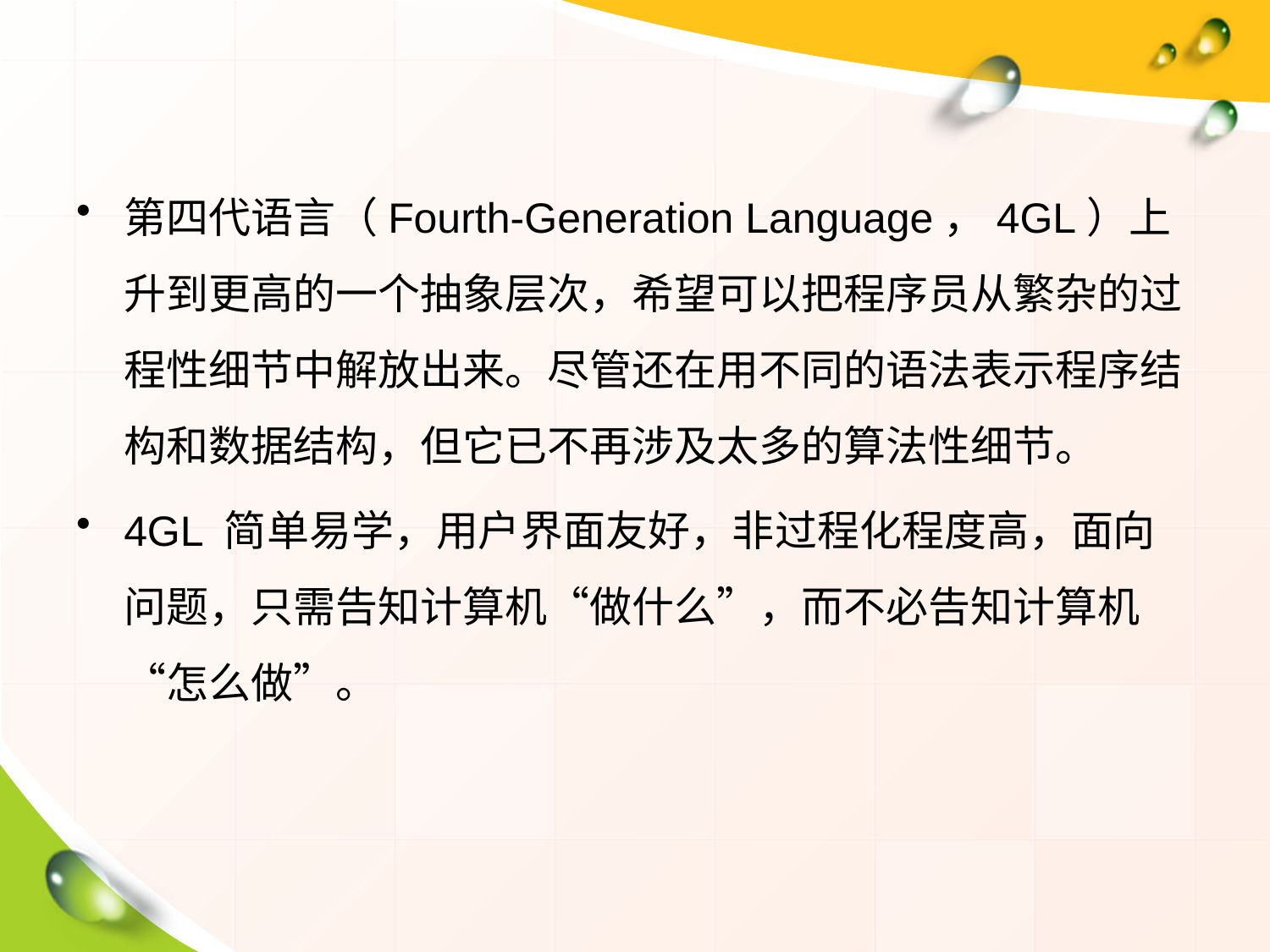

第四代语言（Fourth-Generation Language，4GL）上升到更高的一个抽象层次，希望可以把程序员从繁杂的过程性细节中解放出来。尽管还在用不同的语法表示程序结构和数据结构，但它已不再涉及太多的算法性细节。
4GL 简单易学，用户界面友好，非过程化程度高，面向问题，只需告知计算机“做什么”，而不必告知计算机“怎么做”。